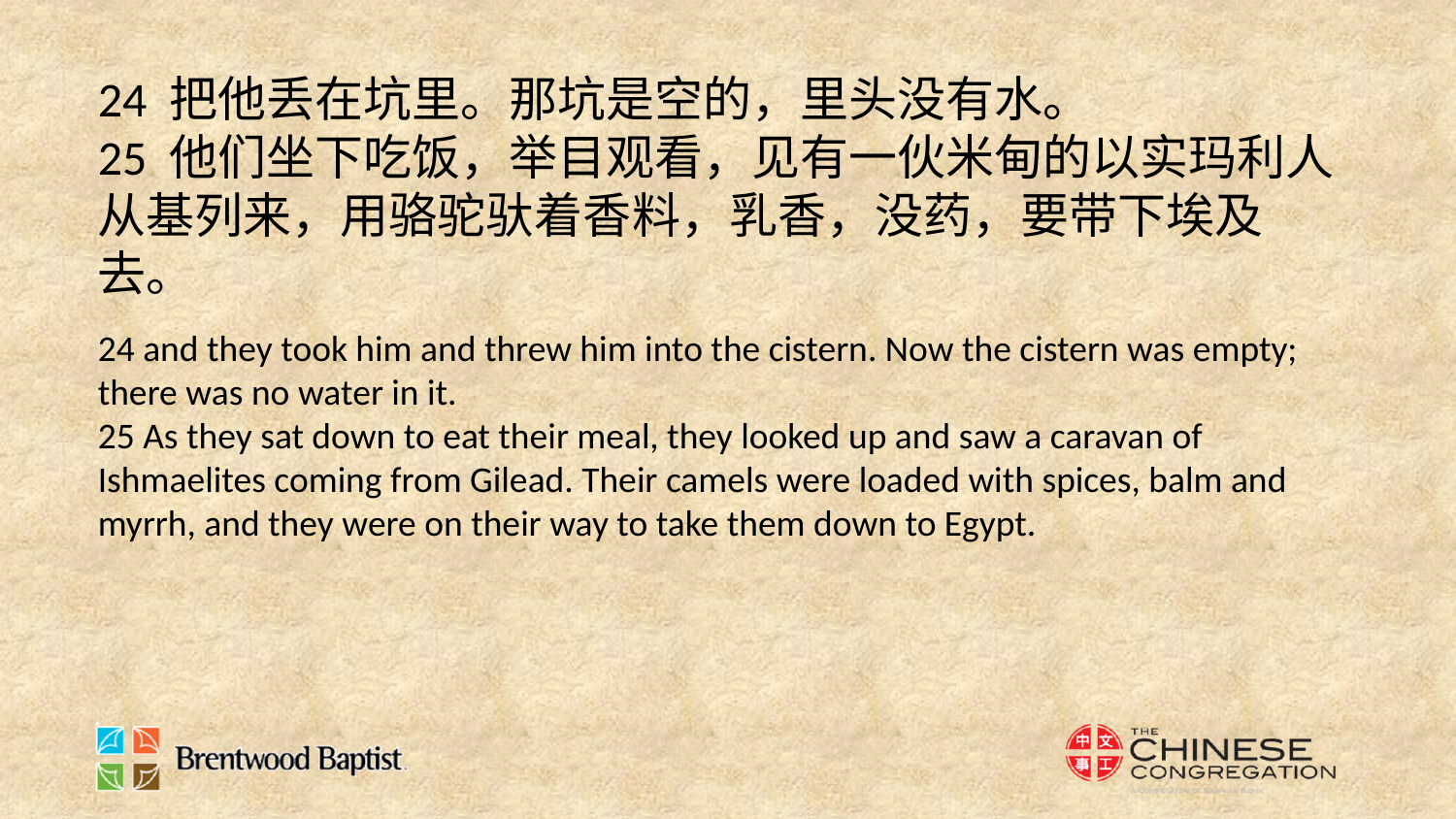

24 把他丢在坑里。那坑是空的，里头没有水。
25 他们坐下吃饭，举目观看，见有一伙米甸的以实玛利人从基列来，用骆驼驮着香料，乳香，没药，要带下埃及去。

24 and they took him and threw him into the cistern. Now the cistern was empty; there was no water in it.
25 As they sat down to eat their meal, they looked up and saw a caravan of Ishmaelites coming from Gilead. Their camels were loaded with spices, balm and myrrh, and they were on their way to take them down to Egypt.